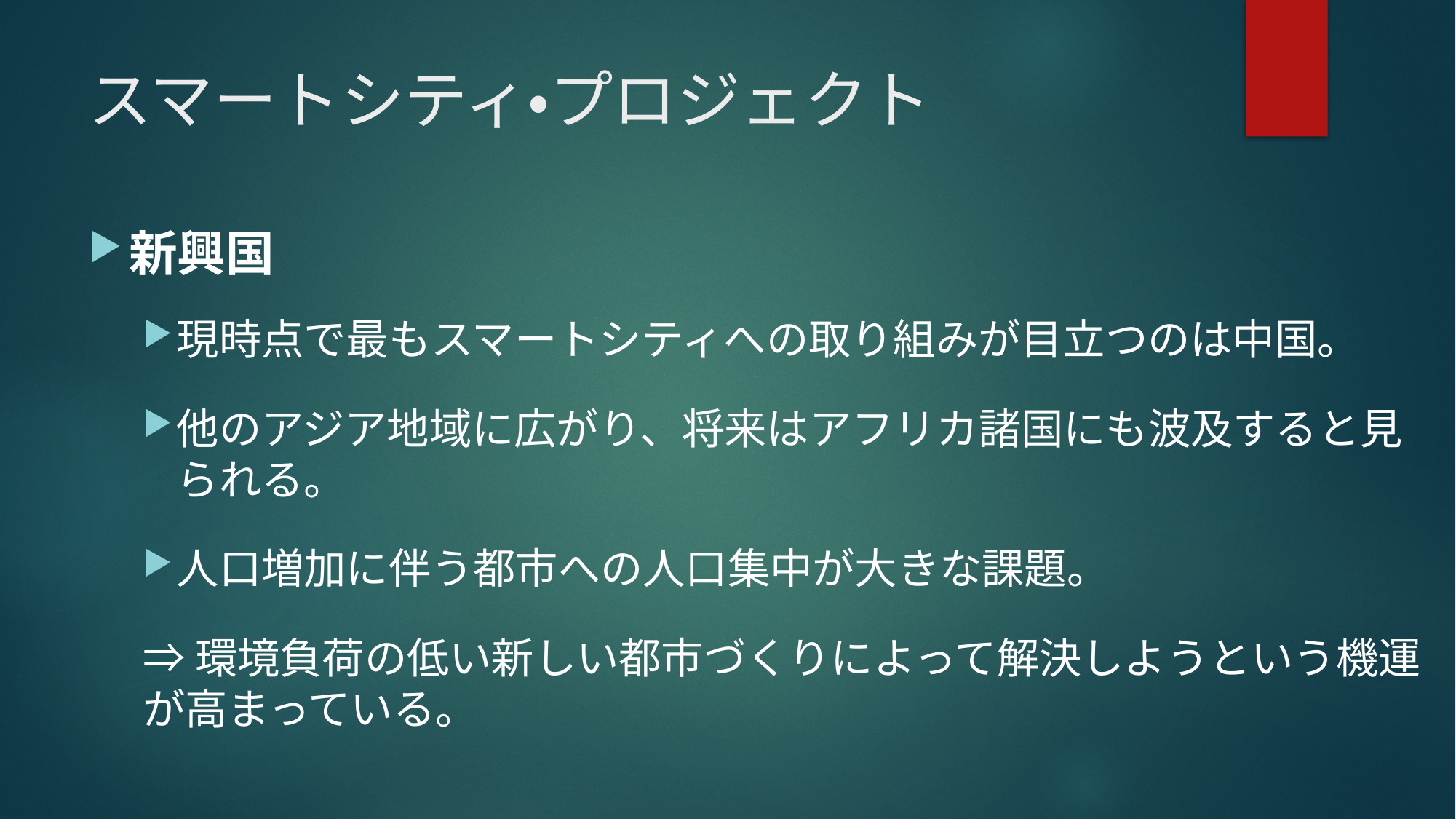

# スマートシティ・プロジェクト
新興国

現時点で最もスマートシティへの取り組みが目立つのは中国。

他のアジア地域に広がり、将来はアフリカ諸国にも波及すると見られる。

人口増加に伴う都市への人口集中が大きな課題。

⇒環境負荷の低い新しい都市づくりによって解決しようという機運が高まっている。